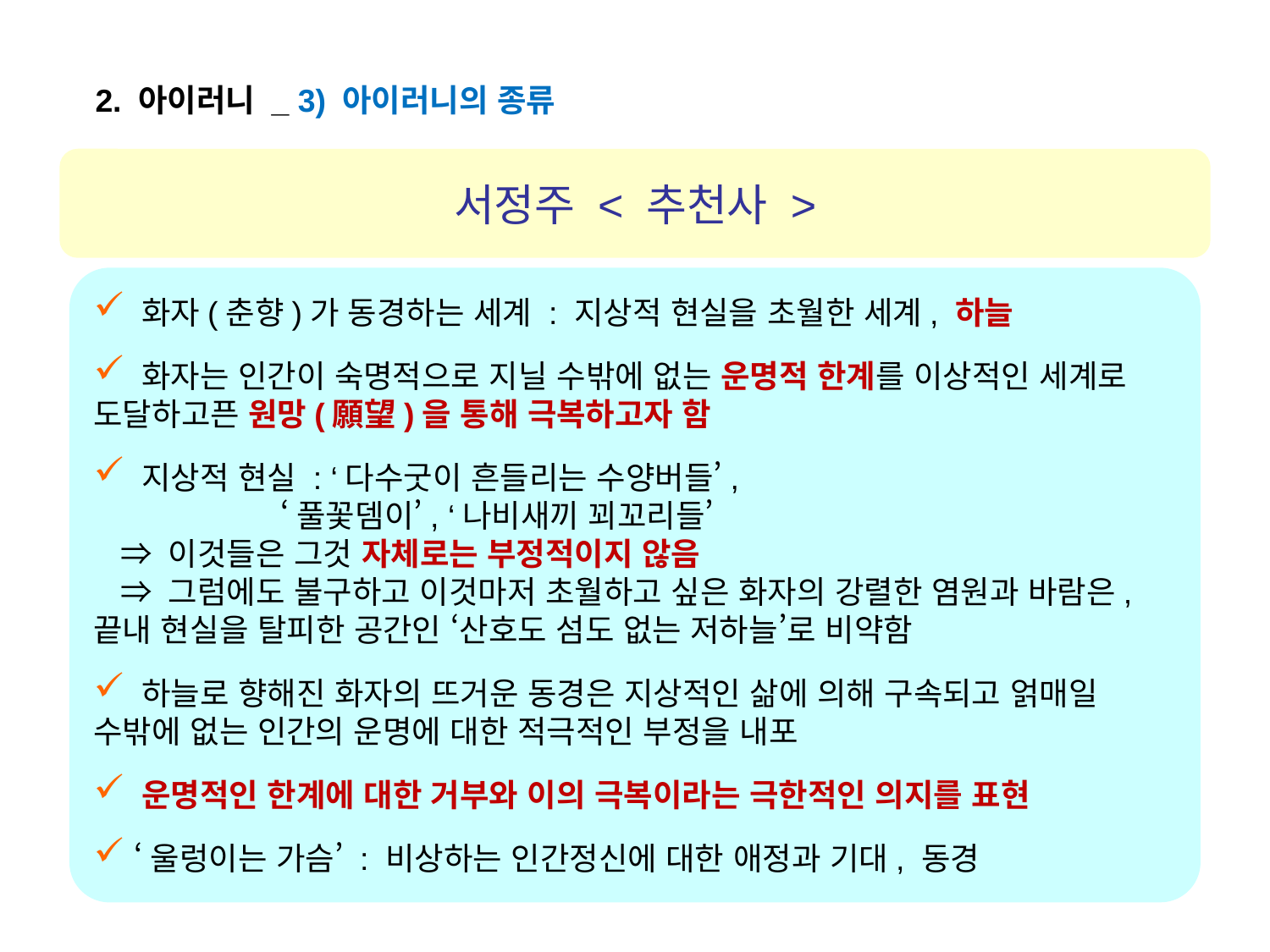

2. 아이러니 _ 3) 아이러니의 종류
서정주 < 추천사 >
 화자(춘향)가 동경하는 세계 : 지상적 현실을 초월한 세계, 하늘

 화자는 인간이 숙명적으로 지닐 수밖에 없는 운명적 한계를 이상적인 세계로 도달하고픈 원망(願望)을 통해 극복하고자 함

 지상적 현실 : ‘다수굿이 흔들리는 수양버들’,
                     ‘풀꽃뎀이’, ‘나비새끼 꾀꼬리들’
   ⇒ 이것들은 그것 자체로는 부정적이지 않음
   ⇒ 그럼에도 불구하고 이것마저 초월하고 싶은 화자의 강렬한 염원과 바람은, 끝내 현실을 탈피한 공간인 ‘산호도 섬도 없는 저하늘’로 비약함

 하늘로 향해진 화자의 뜨거운 동경은 지상적인 삶에 의해 구속되고 얽매일 수밖에 없는 인간의 운명에 대한 적극적인 부정을 내포

 운명적인 한계에 대한 거부와 이의 극복이라는 극한적인 의지를 표현

 ‘울렁이는 가슴’ : 비상하는 인간정신에 대한 애정과 기대, 동경